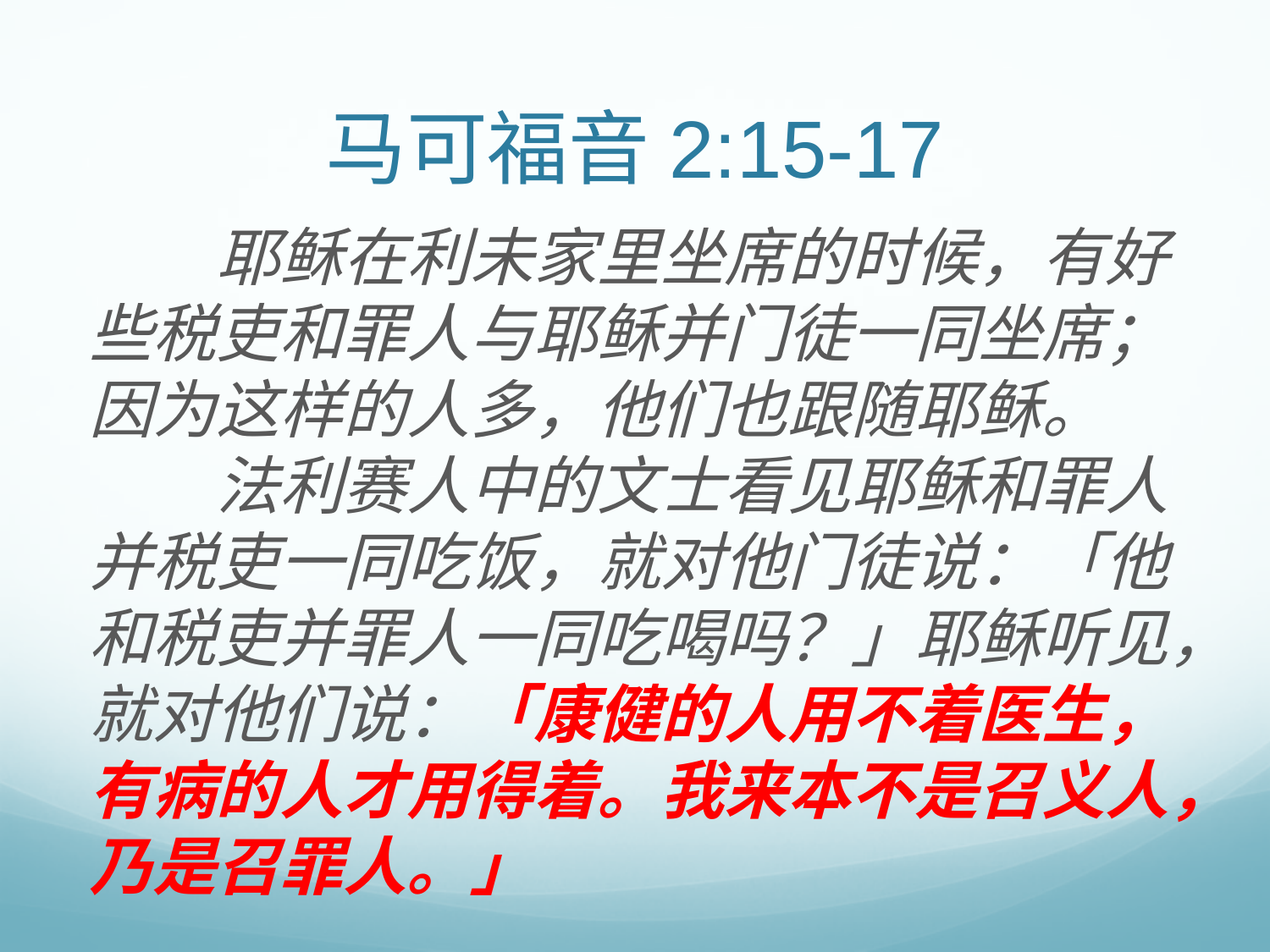

# 马可福音2:15-17
	耶稣在利未家里坐席的时候，有好些税吏和罪人与耶稣并门徒一同坐席；因为这样的人多，他们也跟随耶稣。
	法利赛人中的文士看见耶稣和罪人并税吏一同吃饭，就对他门徒说：「他和税吏并罪人一同吃喝吗？」耶稣听见，就对他们说：「康健的人用不着医生，有病的人才用得着。我来本不是召义人，乃是召罪人。」